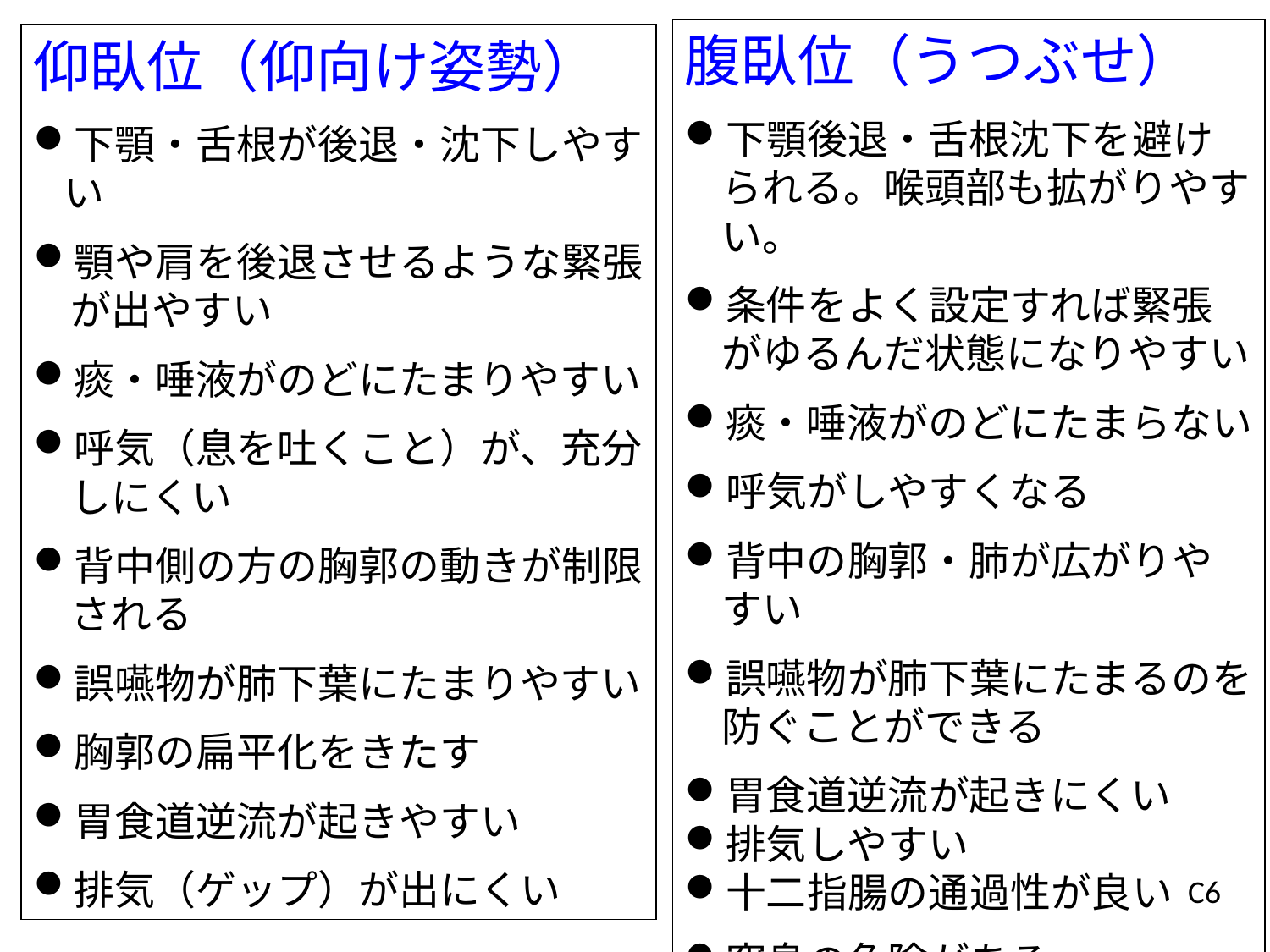

腹臥位（うつぶせ）
下顎後退・舌根沈下を避けられる。喉頭部も拡がりやすい。
条件をよく設定すれば緊張がゆるんだ状態になりやすい
痰・唾液がのどにたまらない
呼気がしやすくなる
背中の胸郭・肺が広がりやすい
誤嚥物が肺下葉にたまるのを防ぐことができる
胃食道逆流が起きにくい
排気しやすい
十二指腸の通過性が良い
窒息の危険がある。
仰臥位（仰向け姿勢）
下顎・舌根が後退・沈下しやすい
顎や肩を後退させるような緊張が出やすい
痰・唾液がのどにたまりやすい
呼気（息を吐くこと）が、充分しにくい
背中側の方の胸郭の動きが制限される
誤嚥物が肺下葉にたまりやすい
胸郭の扁平化をきたす
胃食道逆流が起きやすい
排気（ゲップ）が出にくい
C6